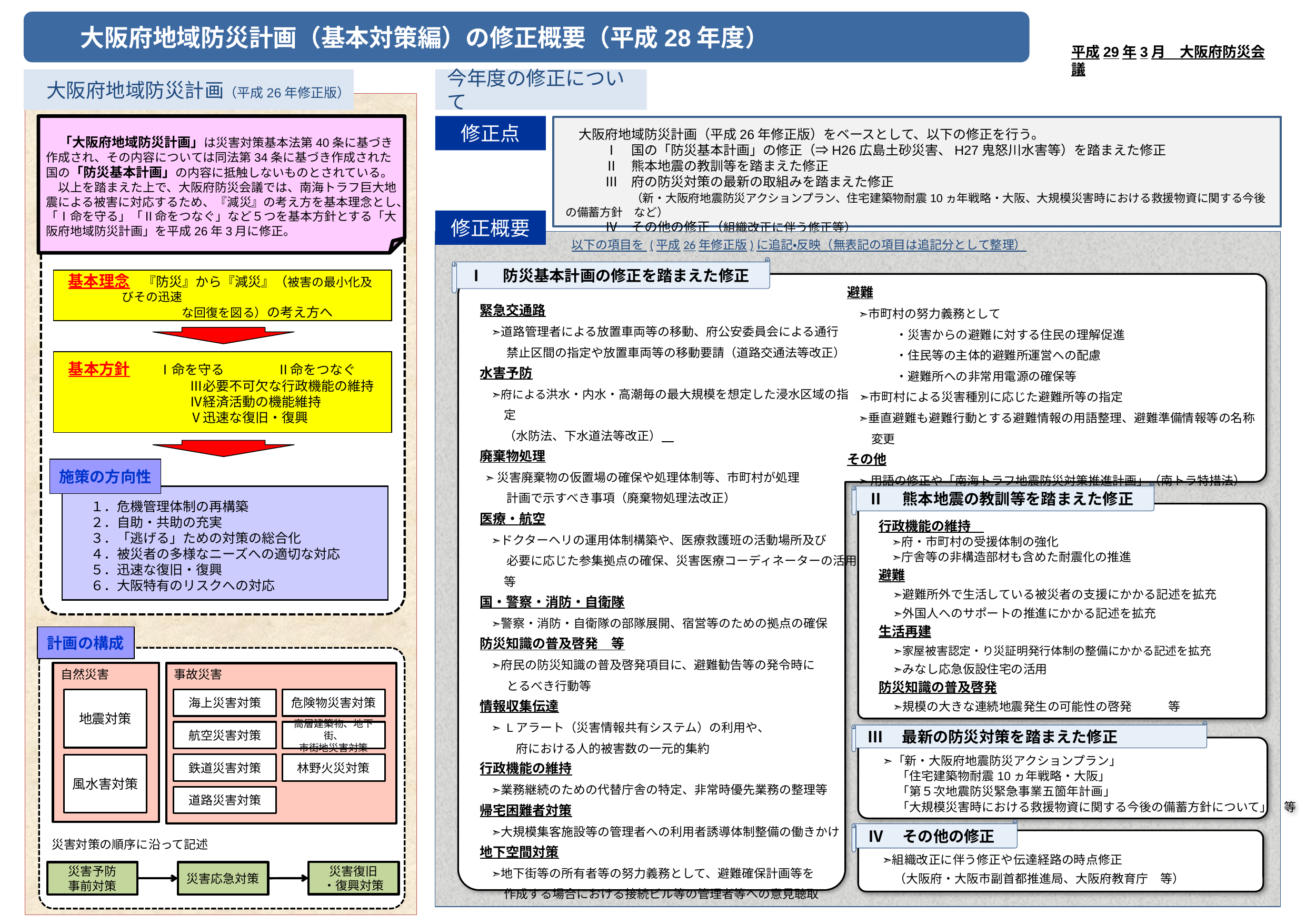

大阪府地域防災計画（基本対策編）の修正概要（平成28年度）
平成29年3月　大阪府防災会議
　大阪府地域防災計画（平成26年修正版）
今年度の修正について

　「大阪府地域防災計画」は災害対策基本法第40条に基づき作成され、その内容については同法第34条に基づき作成された国の「防災基本計画」の内容に抵触しないものとされている。
　以上を踏まえた上で、大阪府防災会議では、南海トラフ巨大地震による被害に対応するため、『減災』の考え方を基本理念とし、「Ⅰ命を守る」「Ⅱ命をつなぐ」など５つを基本方針とする「大阪府地域防災計画」を平成26年3月に修正。
修正点

　大阪府地域防災計画（平成26年修正版）をベースとして、以下の修正を行う。
　　　Ⅰ　国の「防災基本計画」の修正（⇒H26広島土砂災害、H27鬼怒川水害等）を踏まえた修正
　　　Ⅱ　熊本地震の教訓等を踏まえた修正
　　　Ⅲ　府の防災対策の最新の取組みを踏まえた修正
　　　　　（新・大阪府地震防災アクションプラン、住宅建築物耐震10ヵ年戦略・大阪、大規模災害時における救援物資に関する今後の備蓄方針　など）
　　　Ⅳ　その他の修正（組織改正に伴う修正等）

修正概要

以下の項目を (平成26年修正版)に追記・反映（無表記の項目は追記分として整理）
Ⅰ　防災基本計画の修正を踏まえた修正
 基本理念　『防災』から『減災』（被害の最小化及びその迅速
　　　　　　　　　　な回復を図る）の考え方へ

避難
　➣市町村の努力義務として
　　　　・災害からの避難に対する住民の理解促進
　　　　・住民等の主体的避難所運営への配慮
　　　　・避難所への非常用電源の確保等
　➣市町村による災害種別に応じた避難所等の指定
　➣垂直避難も避難行動とする避難情報の用語整理、避難準備情報等の名称変更
その他
　➣ 用語の修正や「南海トラフ地震防災対策推進計画」（南トラ特措法）
緊急交通路
　➣道路管理者による放置車両等の移動、府公安委員会による通行
　　 禁止区間の指定や放置車両等の移動要請（道路交通法等改正）
水害予防
　➣府による洪水・内水・高潮毎の最大規模を想定した浸水区域の指定
　　（水防法、下水道法等改正）
廃棄物処理
  ➣災害廃棄物の仮置場の確保や処理体制等、市町村が処理
　　 計画で示すべき事項（廃棄物処理法改正）
医療・航空
　➣ドクターヘリの運用体制構築や、医療救護班の活動場所及び
　　 必要に応じた参集拠点の確保、災害医療コーディネーターの活用等
国・警察・消防・自衛隊
　➣警察・消防・自衛隊の部隊展開、宿営等のための拠点の確保
防災知識の普及啓発　等
　➣府民の防災知識の普及啓発項目に、避難勧告等の発令時に
　　 とるべき行動等
情報収集伝達
　➣ Lアラート（災害情報共有システム）の利用や、
　　　府における人的被害数の一元的集約
行政機能の維持
　➣業務継続のための代替庁舎の特定、非常時優先業務の整理等
帰宅困難者対策
　➣大規模集客施設等の管理者への利用者誘導体制整備の働きかけ
地下空間対策
　➣地下街等の所有者等の努力義務として、避難確保計画等を
　　作成する場合における接続ビル等の管理者等への意見聴取

基本方針　　Ⅰ命を守る　　　　Ⅱ命をつなぐ
　　　　　　　　 　Ⅲ必要不可欠な行政機能の維持
　　　　　　　　 　Ⅳ経済活動の機能維持
　　　　　　 　　　Ⅴ迅速な復旧・復興

施策の方向性
Ⅱ　熊本地震の教訓等を踏まえた修正
　１．危機管理体制の再構築
　２．自助・共助の充実
　３．「逃げる」ための対策の総合化
　４．被災者の多様なニーズへの適切な対応
　５．迅速な復旧・復興
　６．大阪特有のリスクへの対応
行政機能の維持
　➣府・市町村の受援体制の強化
　➣庁舎等の非構造部材も含めた耐震化の推進
避難
　 ➣避難所外で生活している被災者の支援にかかる記述を拡充
　 ➣外国人へのサポートの推進にかかる記述を拡充
生活再建
　 ➣家屋被害認定・り災証明発行体制の整備にかかる記述を拡充
　 ➣みなし応急仮設住宅の活用
防災知識の普及啓発
　 ➣規模の大きな連続地震発生の可能性の啓発　　　等

計画の構成

自然災害
事故災害
地震対策
海上災害対策
危険物災害対策
Ⅲ　最新の防災対策を踏まえた修正
航空災害対策
高層建築物、地下街、
市街地災害対策
　➣「新・大阪府地震防災アクションプラン」
　　 「住宅建築物耐震10ヵ年戦略・大阪」
　　 「第５次地震防災緊急事業五箇年計画」
　　 「大規模災害時における救援物資に関する今後の備蓄方針について」　等
鉄道災害対策
林野火災対策
風水害対策
道路災害対策
Ⅳ　その他の修正
　➣組織改正に伴う修正や伝達経路の時点修正
　　（大阪府・大阪市副首都推進局、大阪府教育庁　等）

災害対策の順序に沿って記述
災害復旧
・復興対策
災害予防
事前対策
災害応急対策